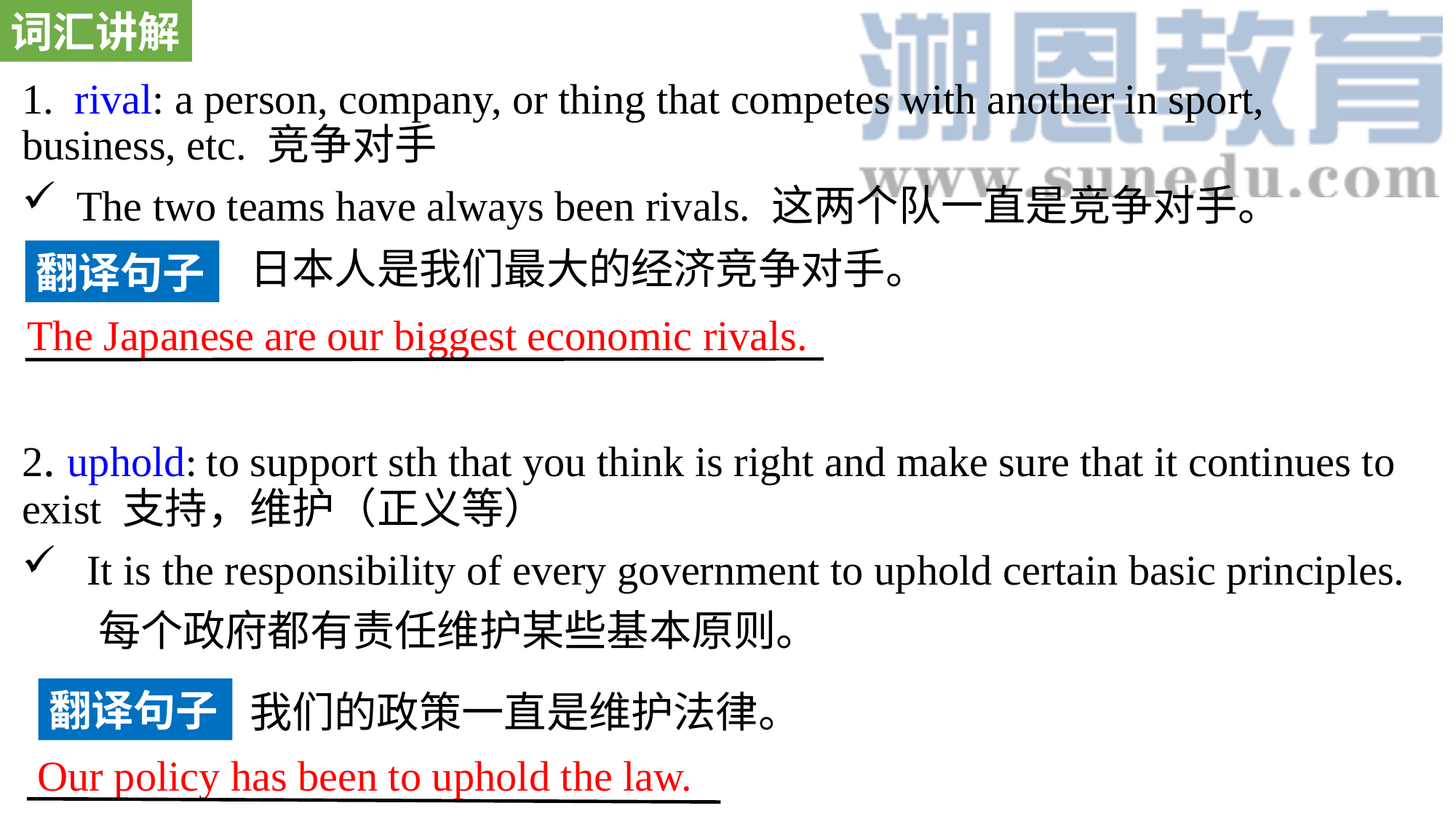

词汇讲解
1.  rival: a person, company, or thing that competes with another in sport, business, etc. 竞争对手
The two teams have always been rivals. 这两个队一直是竞争对手。

2. uphold: to support sth that you think is right and make sure that it continues to exist 支持，维护（正义等）
 It is the responsibility of every government to uphold certain basic principles.
       每个政府都有责任维护某些基本原则。
日本人是我们最大的经济竞争对手。
翻译句子
The Japanese are our biggest economic rivals.
翻译句子
我们的政策一直是维护法律。
Our policy has been to uphold the law.